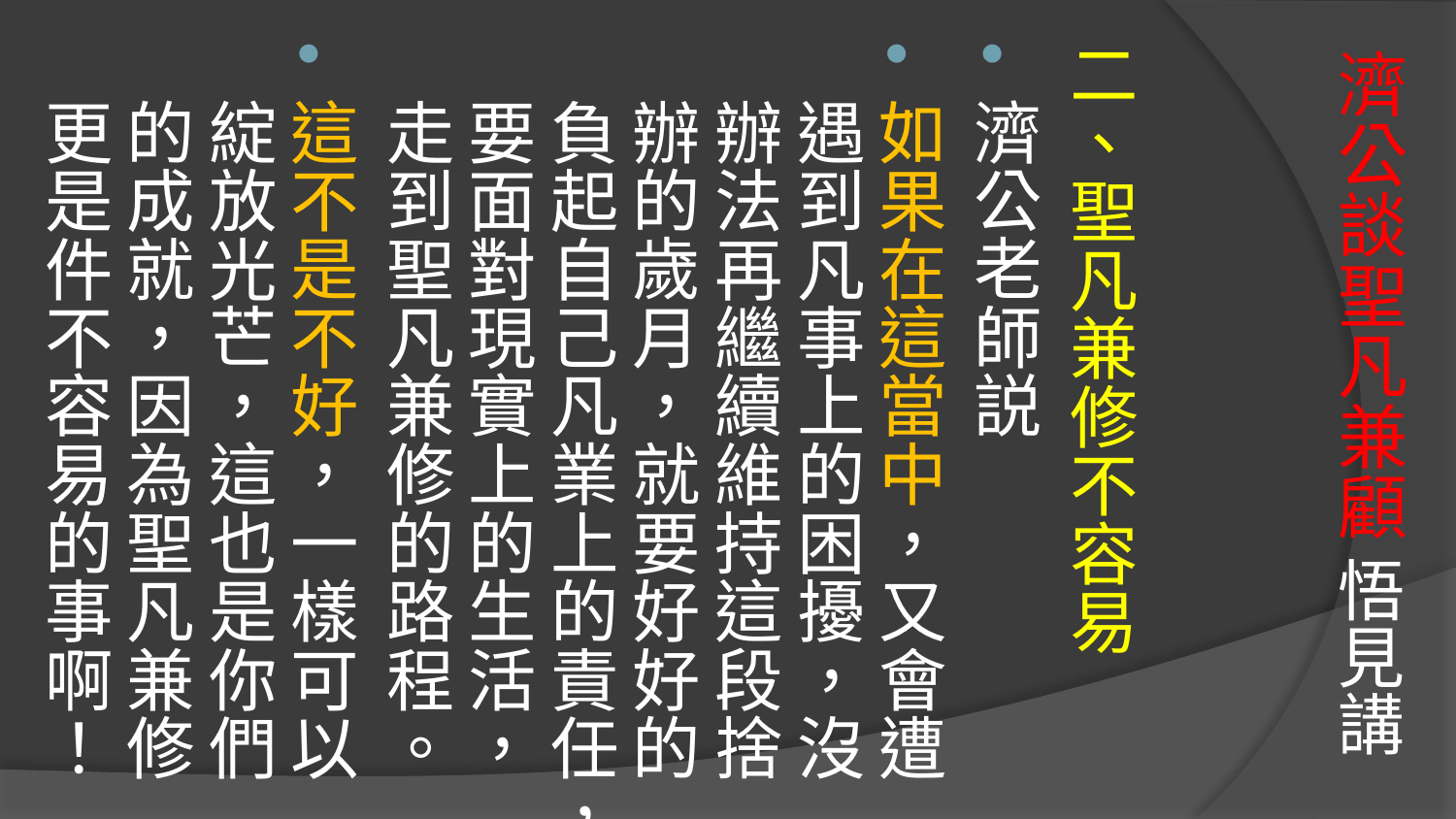

# 濟公談聖凡兼顧 悟見講
二、聖凡兼修不容易
濟公老師説
如果在這當中，又會遭遇到凡事上的困擾，沒辦法再繼續維持這段捨辦的歲月，就要好好的負起自己凡業上的責任，要面對現實上的生活，走到聖凡兼修的路程。
這不是不好，一樣可以綻放光芒，這也是你們的成就，因為聖凡兼修更是件不容易的事啊！